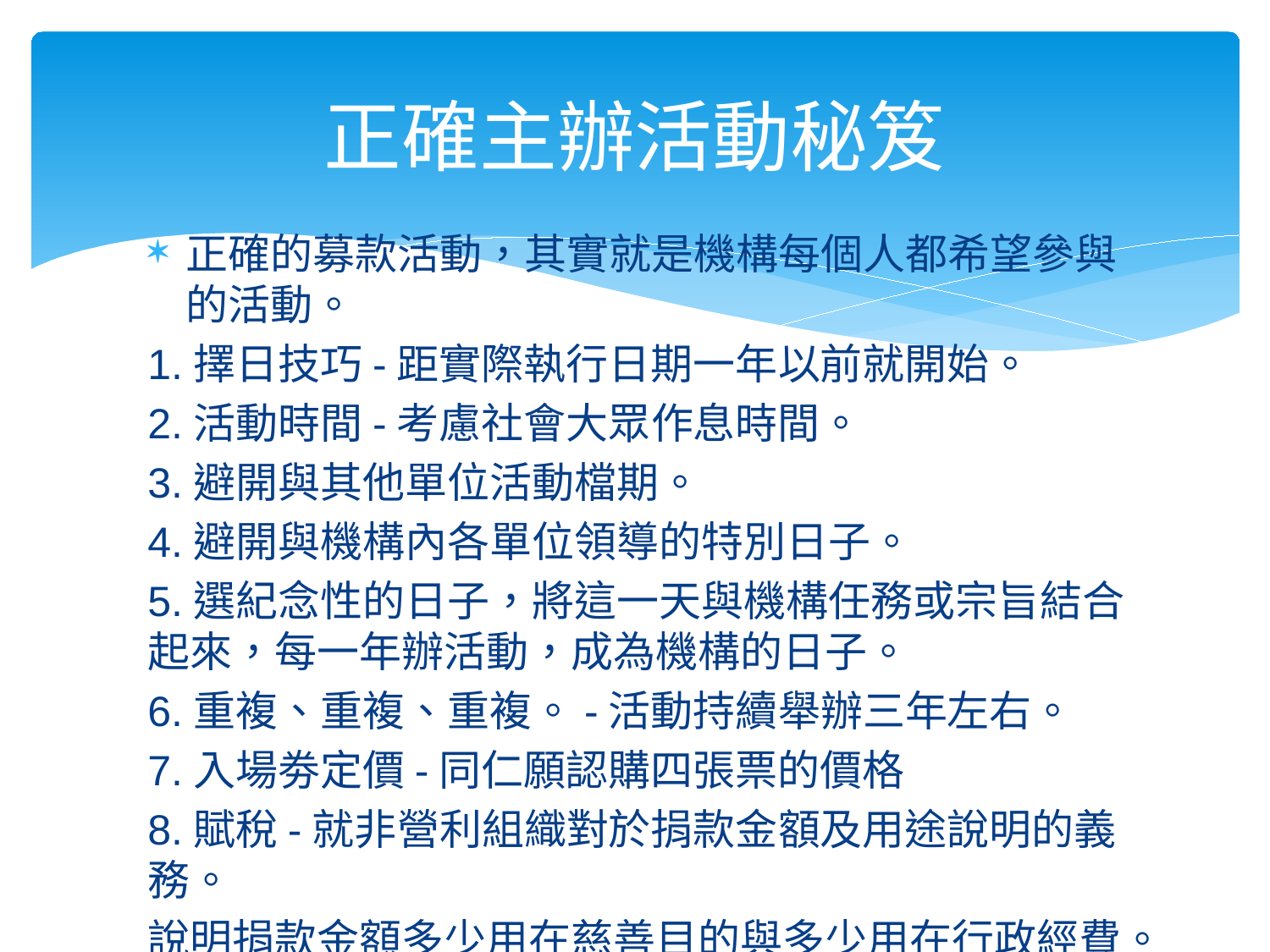

# 正確主辦活動秘笈
正確的募款活動，其實就是機構每個人都希望參與的活動。
1.擇日技巧-距實際執行日期一年以前就開始。
2.活動時間-考慮社會大眾作息時間。
3.避開與其他單位活動檔期。
4.避開與機構內各單位領導的特別日子。
5.選紀念性的日子，將這一天與機構任務或宗旨結合起來，每一年辦活動，成為機構的日子。
6.重複、重複、重複。-活動持續舉辦三年左右。
7.入場劵定價-同仁願認購四張票的價格
8.賦稅-就非營利組織對於捐款金額及用途說明的義務。
說明捐款金額多少用在慈善目的與多少用在行政經費。